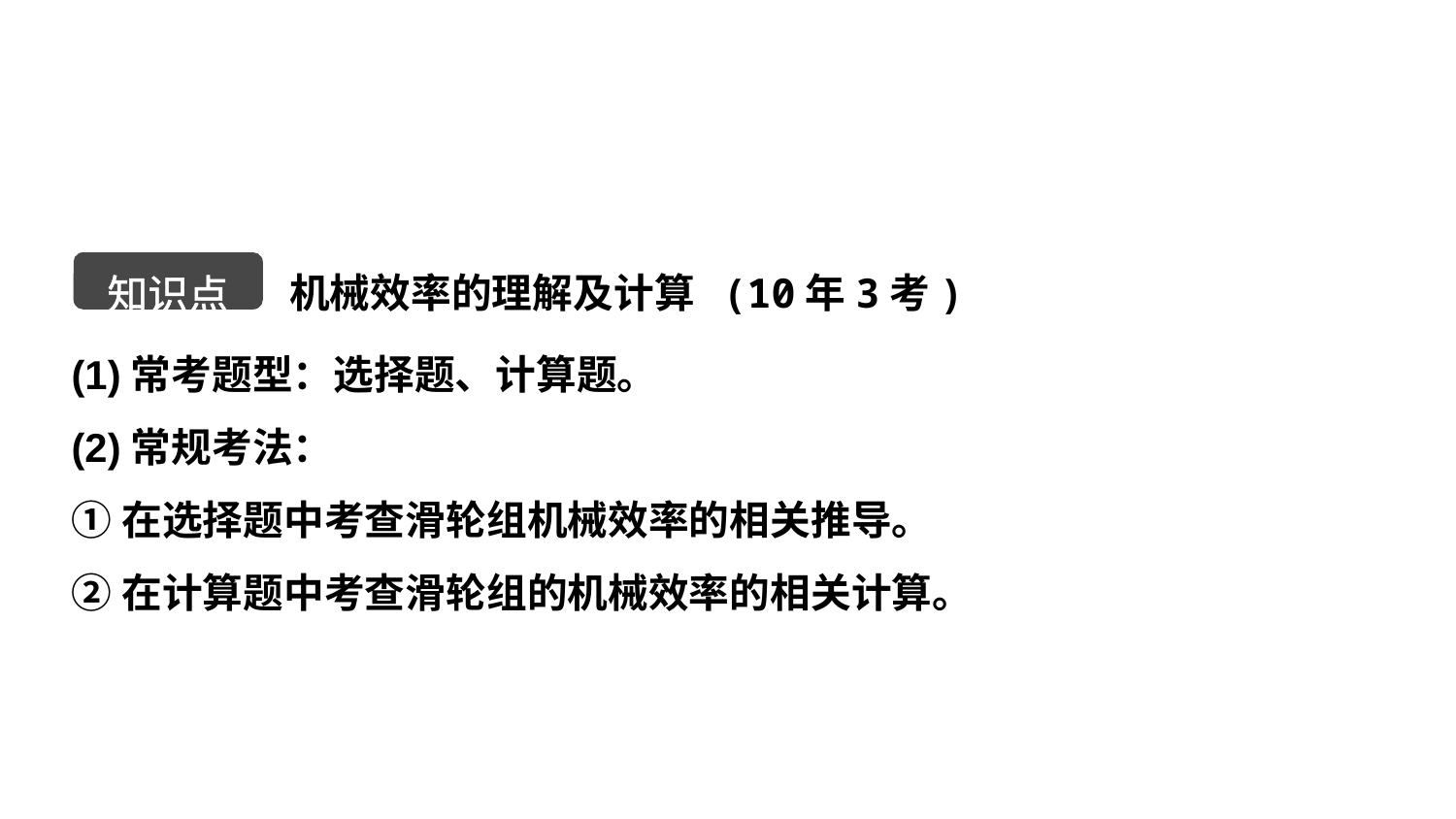

机械效率的理解及计算  (10年3考)
知识点
(1)常考题型：选择题、计算题。
(2)常规考法：
①在选择题中考查滑轮组机械效率的相关推导。
②在计算题中考查滑轮组的机械效率的相关计算。